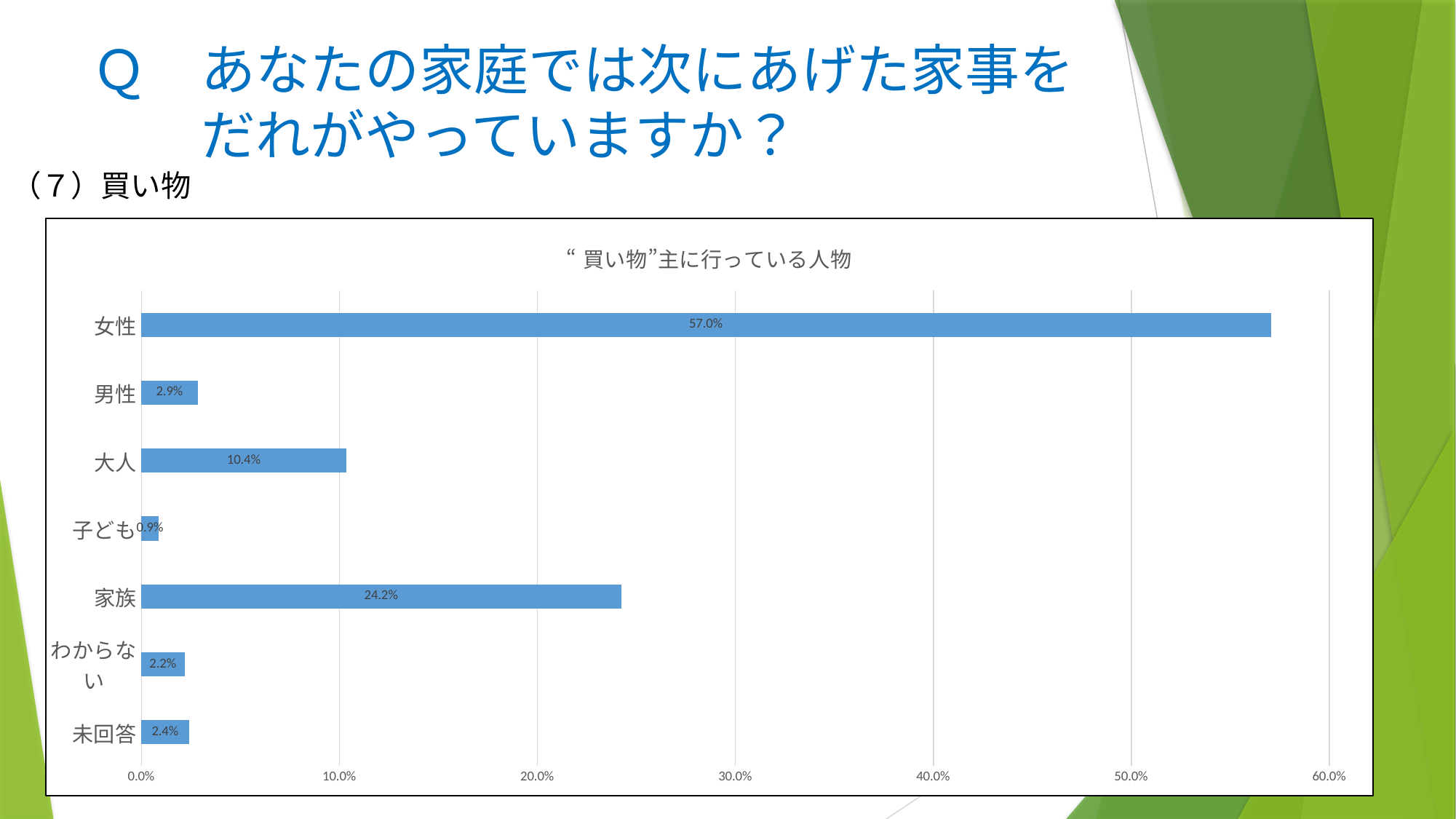

# Ｑ　あなたの家庭では次にあげた家事を 　　だれがやっていますか？
（７）買い物

### Chart: “買い物”主に行っている人物

| Category | 計 |
|---|---|
| 女性 | 0.5704845814977973 |
| 男性 | 0.028634361233480177 |
| 大人 | 0.10352422907488987 |
| 子ども | 0.00881057268722467 |
| 家族 | 0.2422907488986784 |
| わからない | 0.022026431718061675 |
| 未回答 | 0.024229074889867842 |